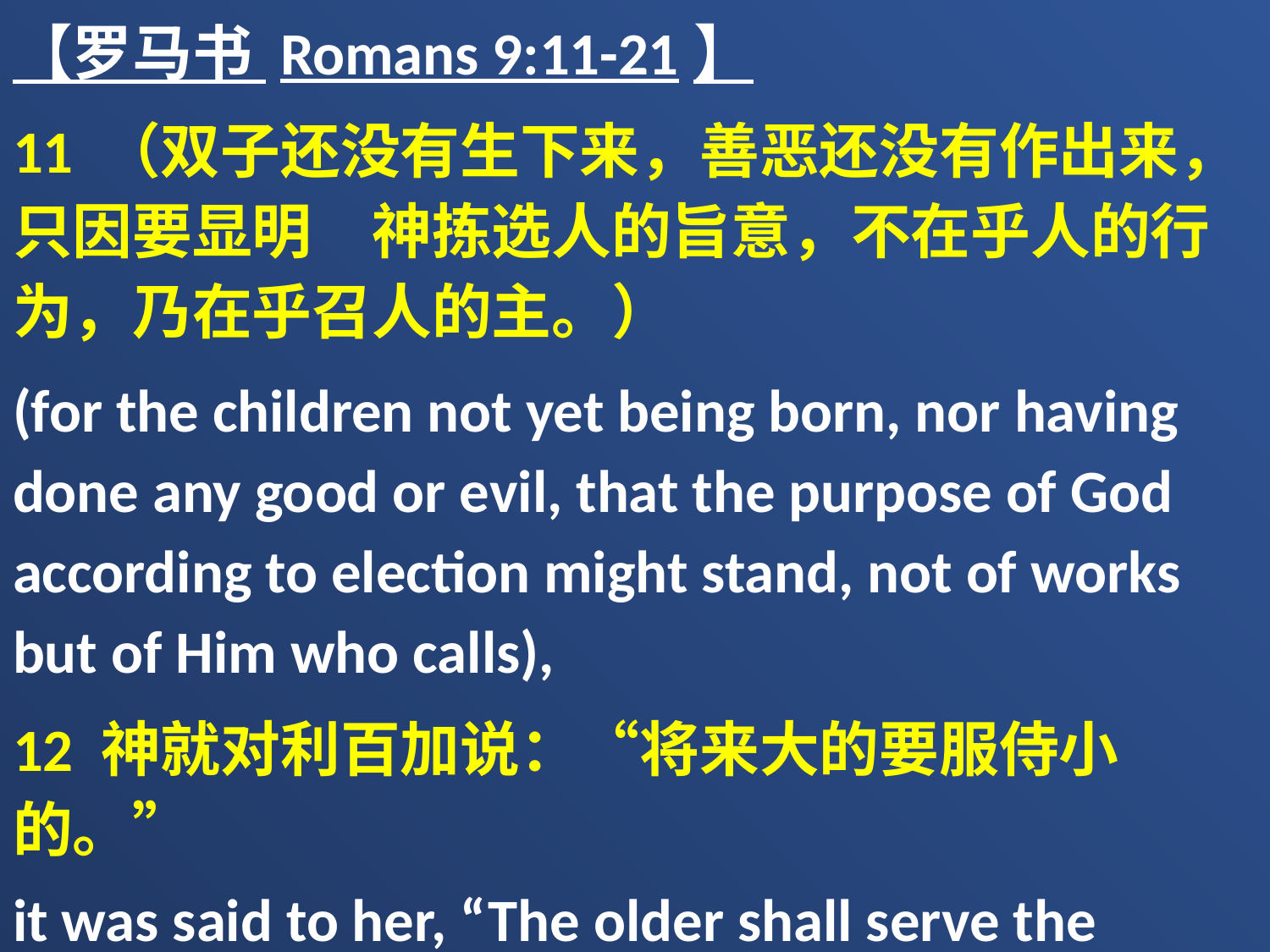

【罗马书 Romans 9:11-21】
11 （双子还没有生下来，善恶还没有作出来，只因要显明　神拣选人的旨意，不在乎人的行为，乃在乎召人的主。）
(for the children not yet being born, nor having done any good or evil, that the purpose of God according to election might stand, not of works but of Him who calls),
12 神就对利百加说：“将来大的要服侍小的。”
it was said to her, “The older shall serve the younger.”